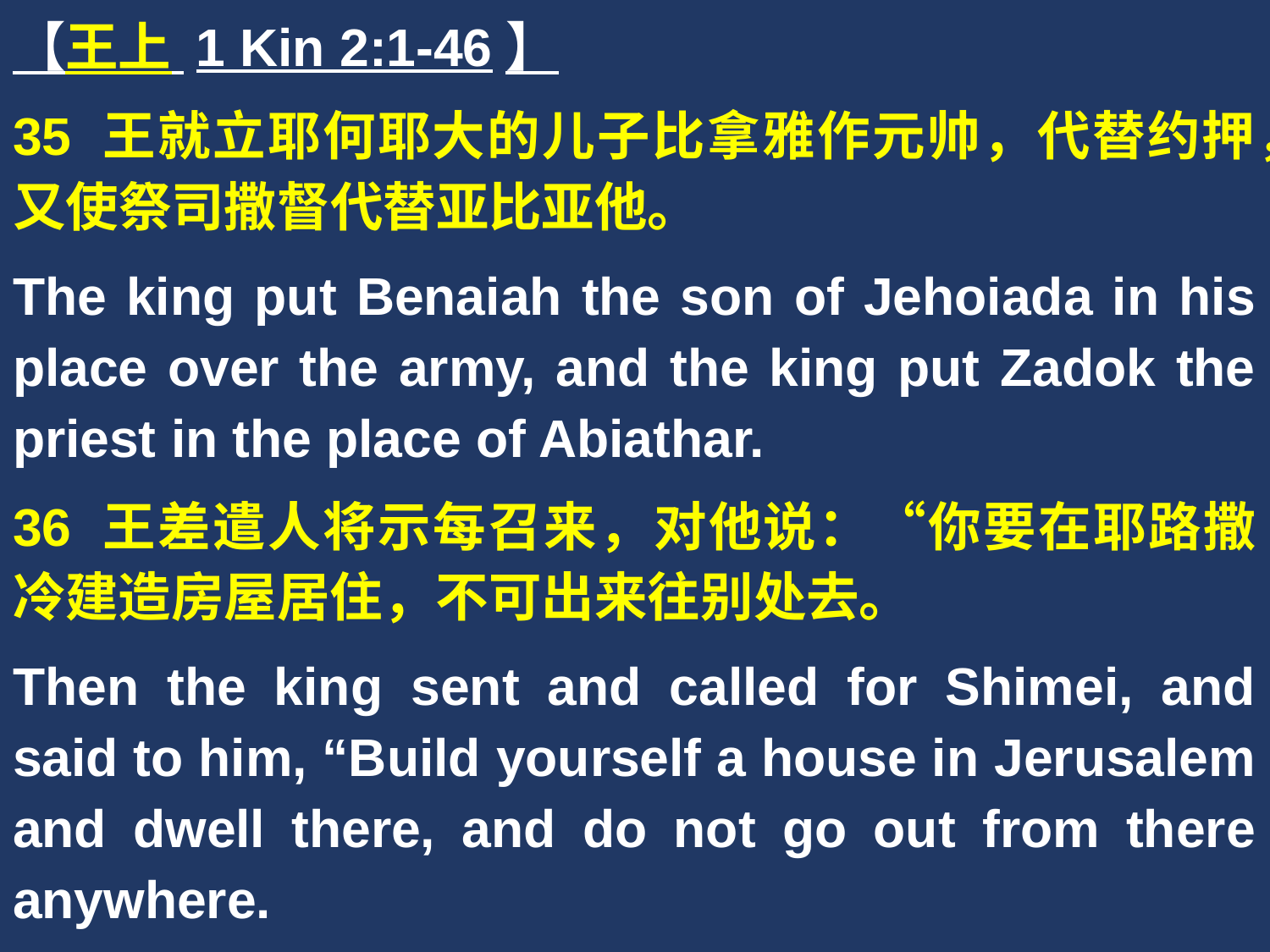

【王上 1 Kin 2:1-46】
35 王就立耶何耶大的儿子比拿雅作元帅，代替约押，又使祭司撒督代替亚比亚他。
The king put Benaiah the son of Jehoiada in his place over the army, and the king put Zadok the priest in the place of Abiathar.
36 王差遣人将示每召来，对他说：“你要在耶路撒冷建造房屋居住，不可出来往别处去。
Then the king sent and called for Shimei, and said to him, “Build yourself a house in Jerusalem and dwell there, and do not go out from there anywhere.